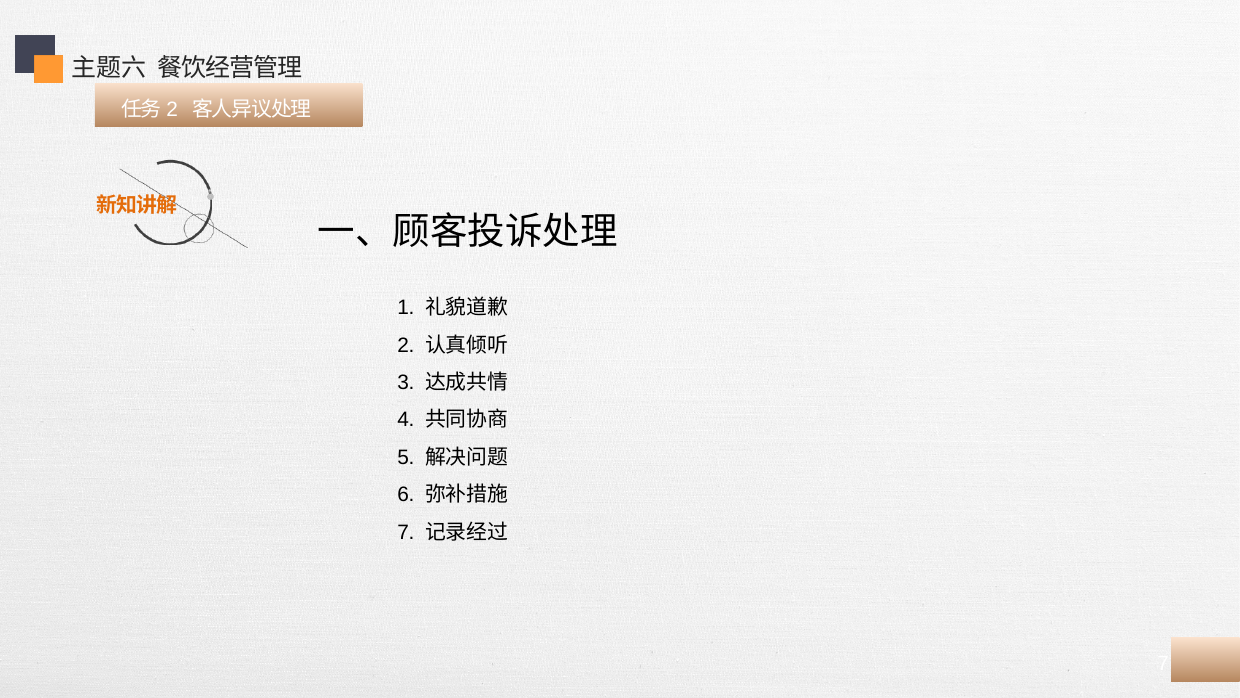

主题六  餐饮经营管理
 任务2  客人异议处理
一、顾客投诉处理
1. 礼貌道歉
2. 认真倾听
3. 达成共情
4. 共同协商
5. 解决问题
6. 弥补措施
7. 记录经过